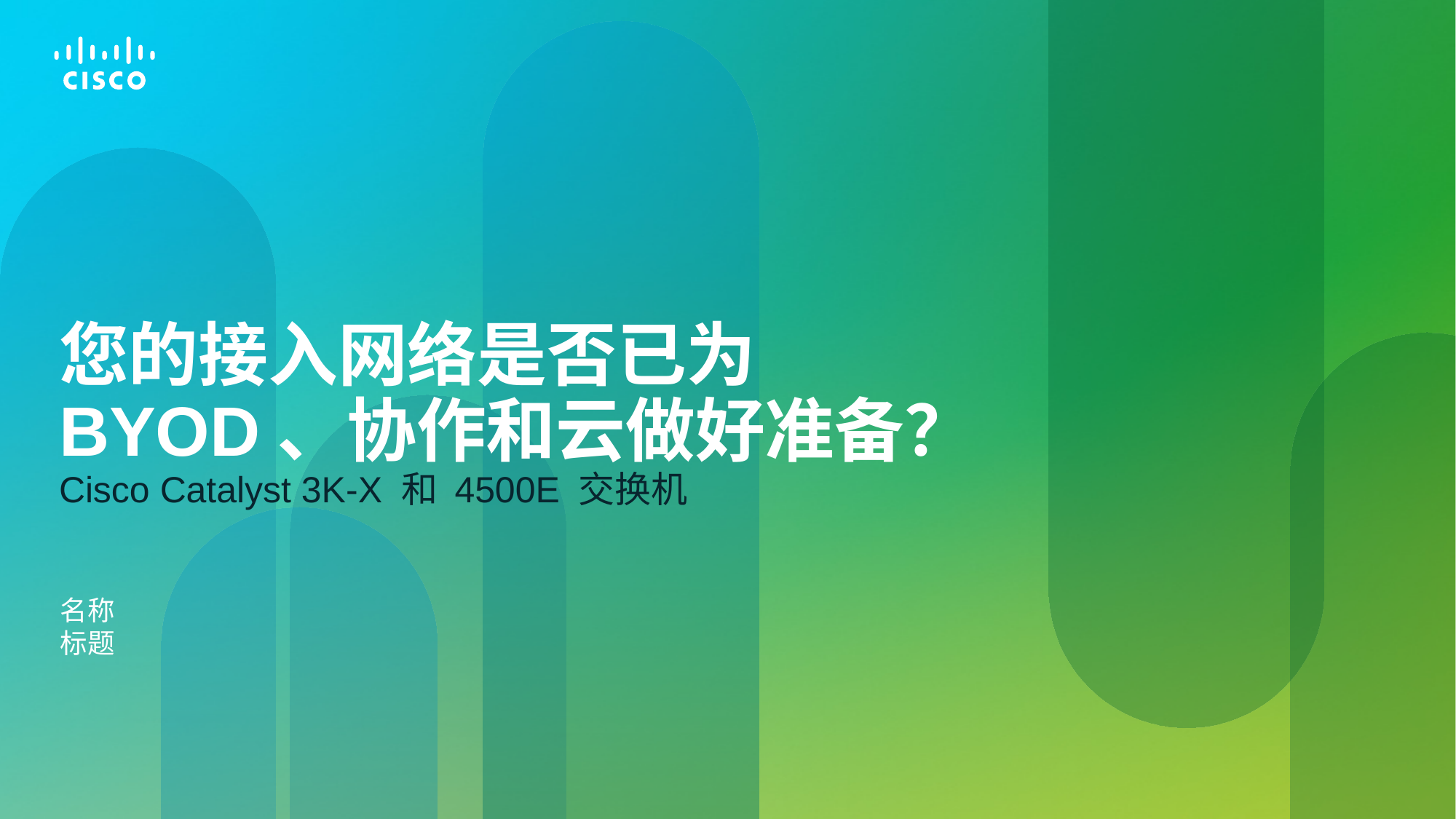

# 您的接入网络是否已为 BYOD、协作和云做好准备？ Cisco Catalyst 3K-X 和 4500E 交换机
名称
标题